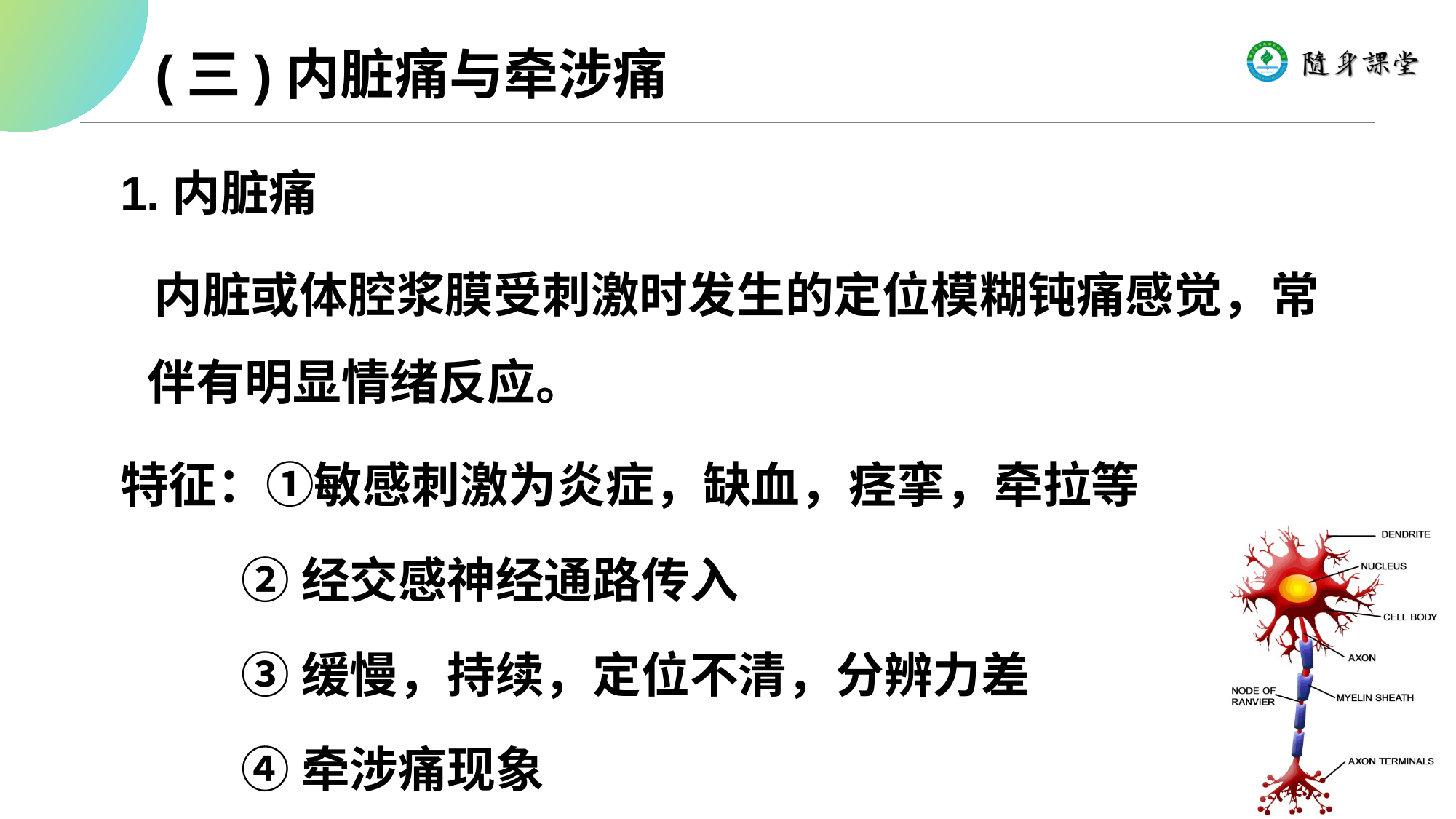

# (三)内脏痛与牵涉痛
1.内脏痛
  内脏或体腔浆膜受刺激时发生的定位模糊钝痛感觉，常伴有明显情绪反应。
特征：①敏感刺激为炎症，缺血，痉挛，牵拉等
      ②经交感神经通路传入
      ③缓慢，持续，定位不清，分辨力差
      ④牵涉痛现象